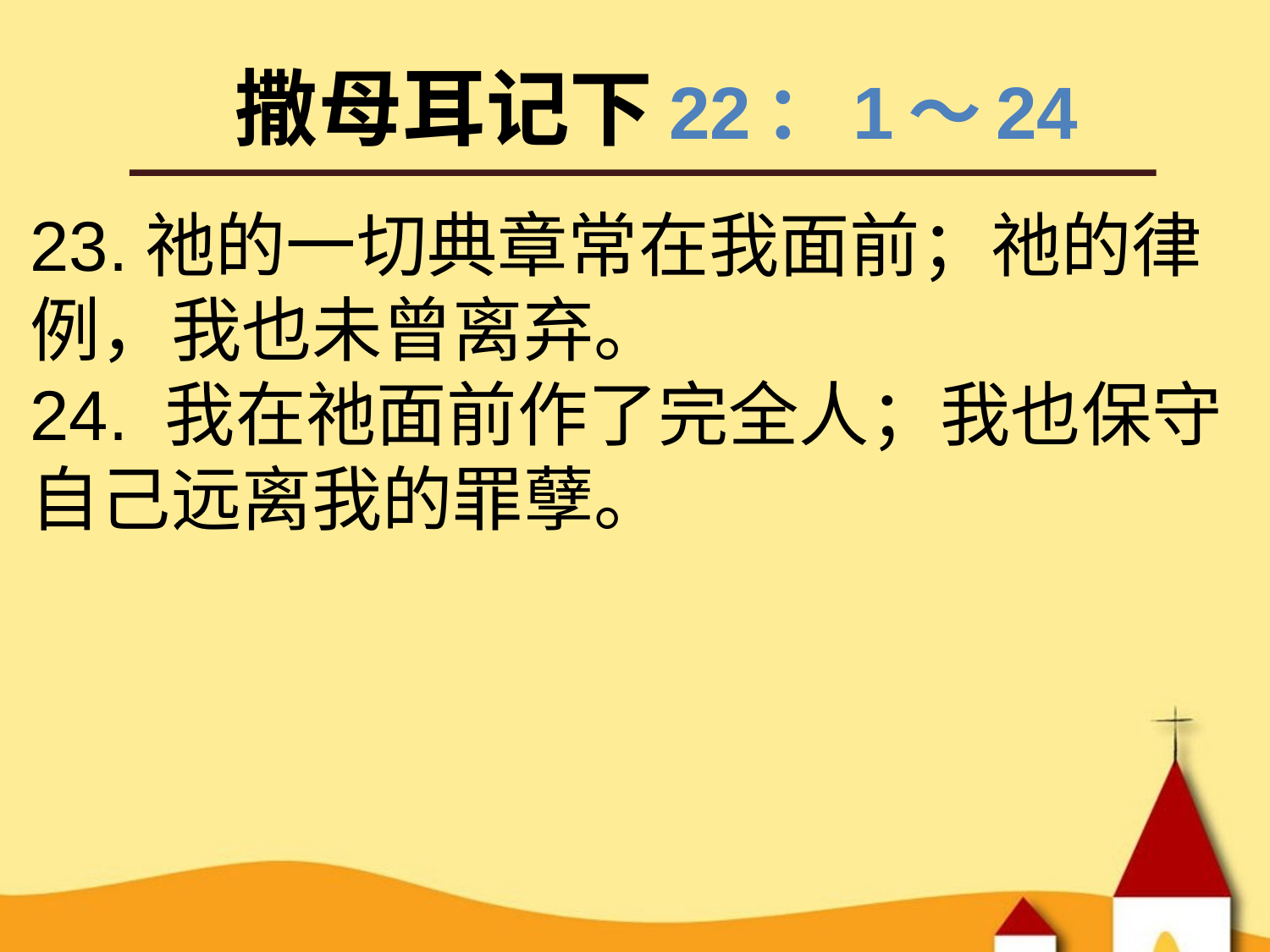

# 撒母耳记下22：1～24

23.祂的一切典章常在我面前；祂的律例，我也未曾离弃。
24. 我在祂面前作了完全人；我也保守自己远离我的罪孽。